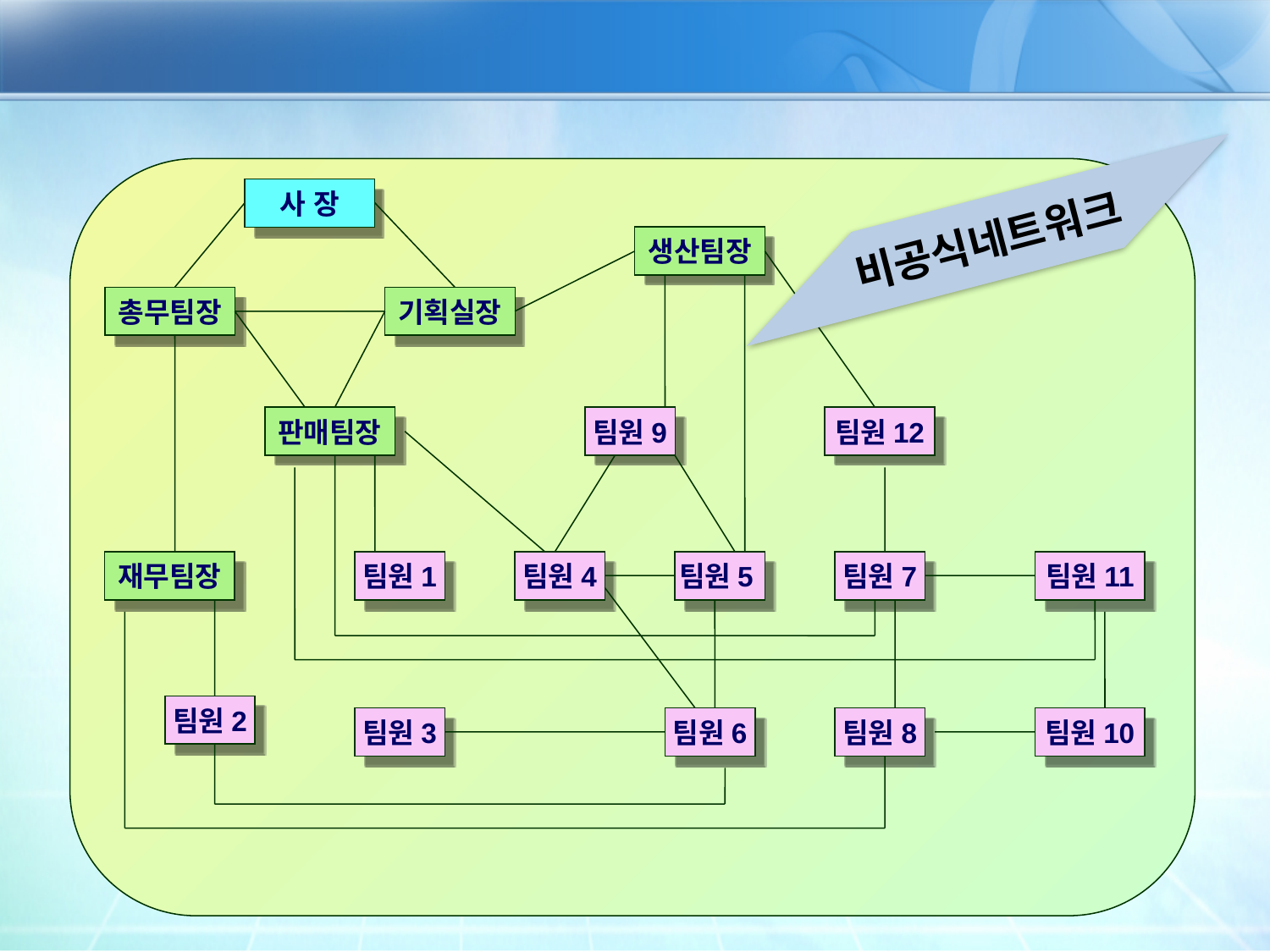

사 장

생산팀장

총무팀장
기획실장

판매팀장
팀원9
팀원12

재무팀장
팀원1
팀원4
팀원5
팀원7
팀원11

팀원2
팀원3
팀원6
팀원8
팀원10

비공식네트워크